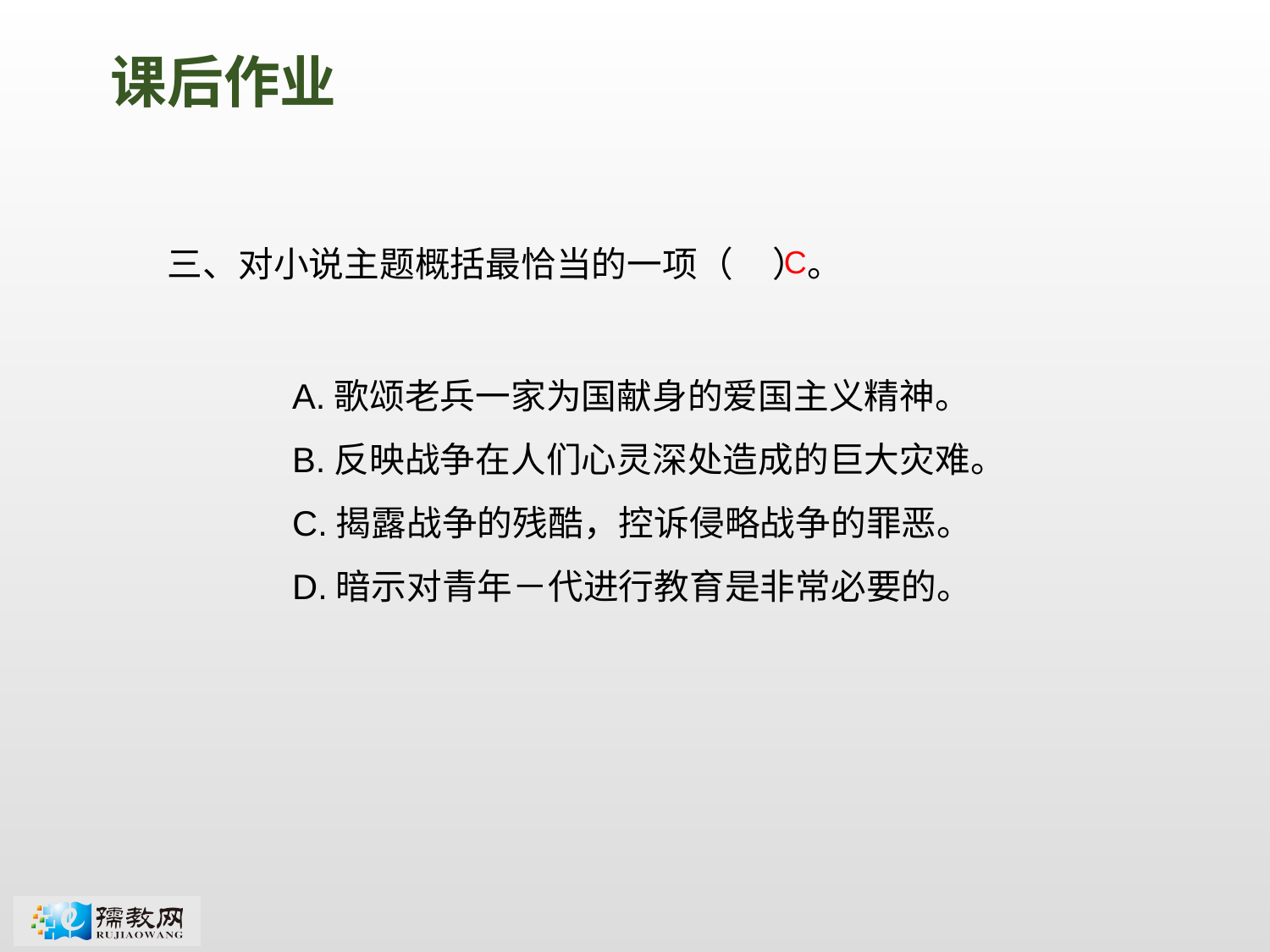

课后作业
C
三、对小说主题概括最恰当的一项（     ）。
A.歌颂老兵一家为国献身的爱国主义精神。
B.反映战争在人们心灵深处造成的巨大灾难。
C.揭露战争的残酷，控诉侵略战争的罪恶。
D.暗示对青年－代进行教育是非常必要的。